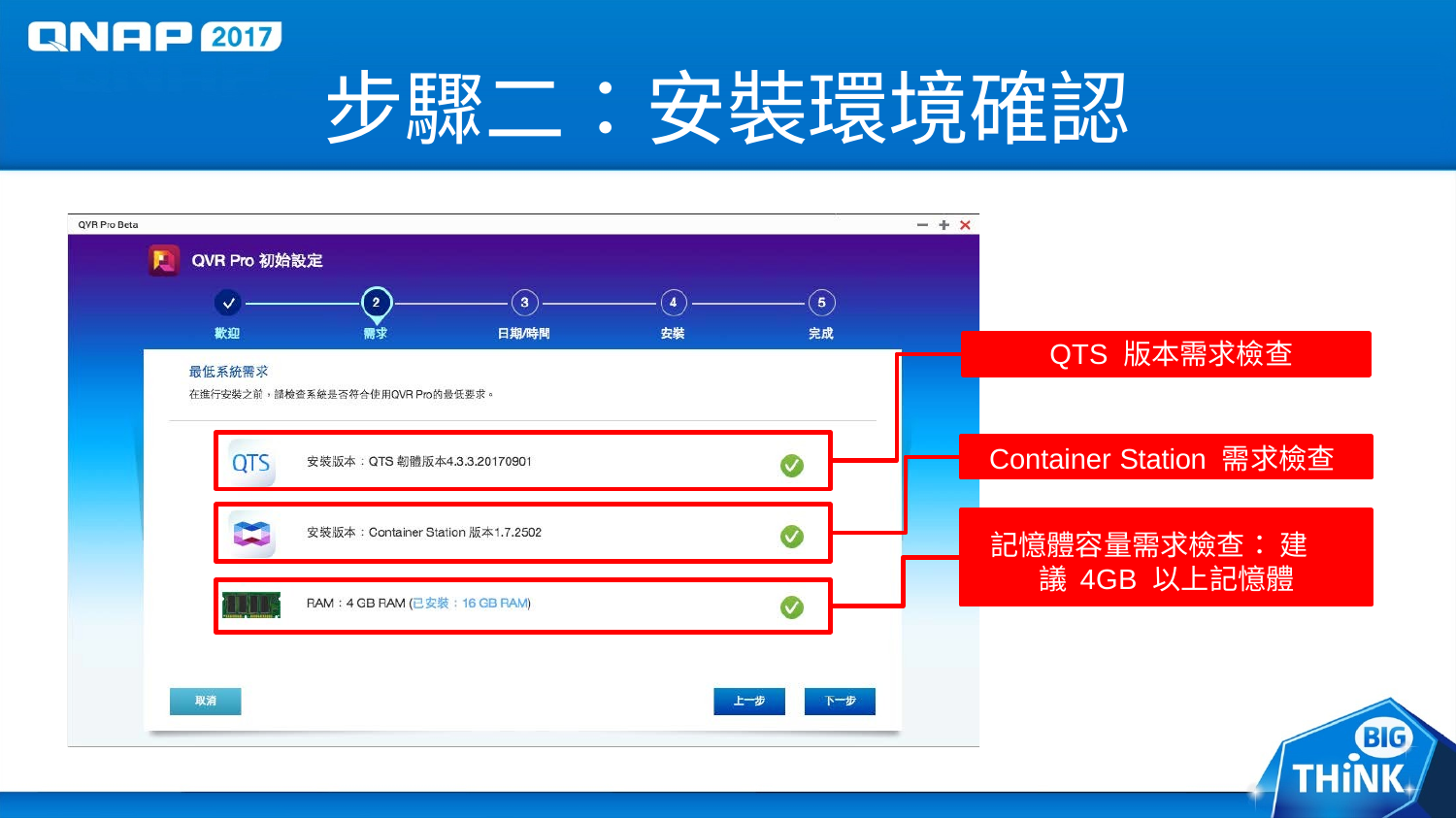

# 步驟二：安裝環境確認

QTS 版本需求檢查

Container Station 需求檢查

記憶體容量需求檢查： 建議 4GB 以上記憶體